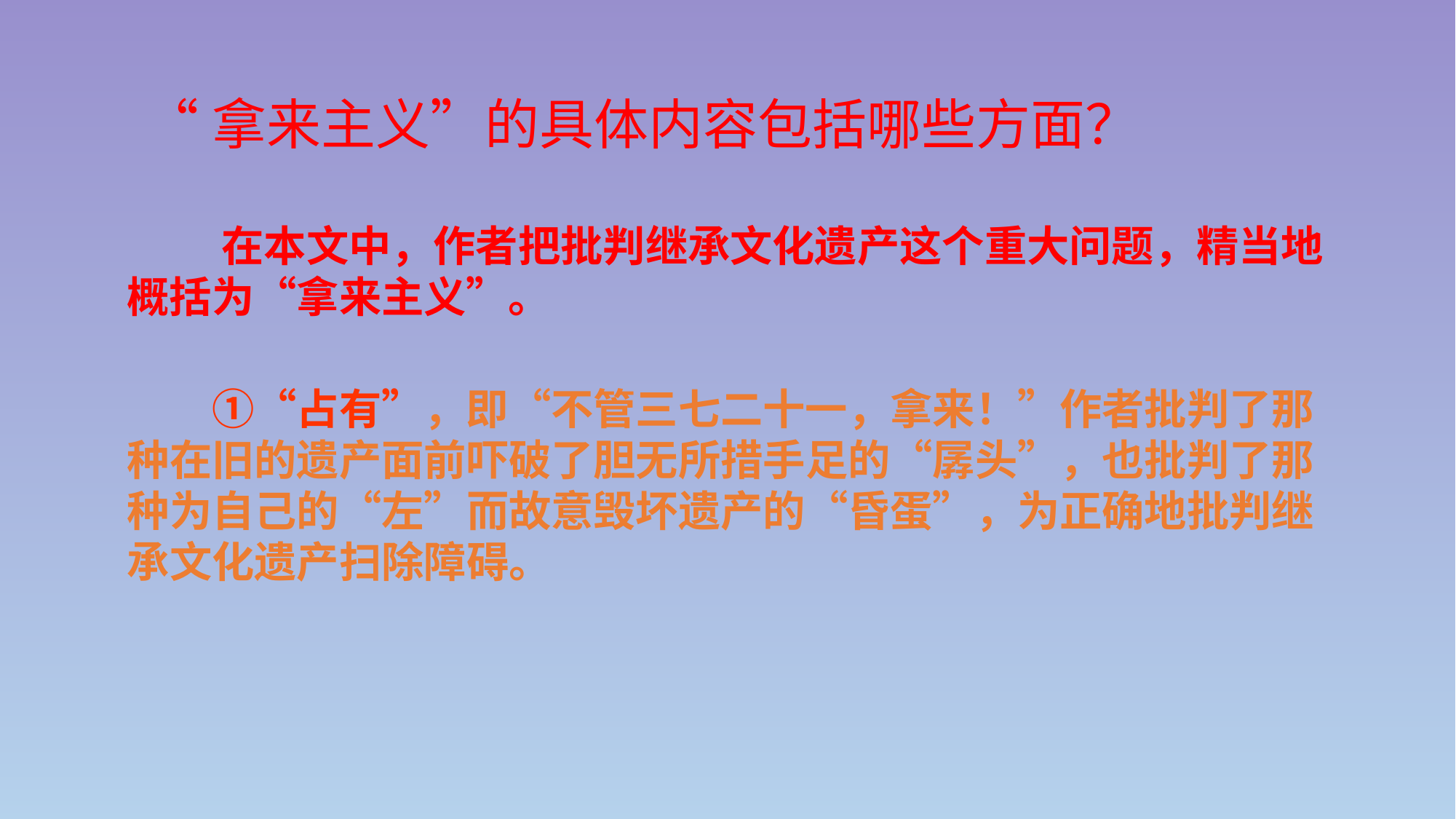

“拿来主义”的具体内容包括哪些方面？
　　 在本文中，作者把批判继承文化遗产这个重大问题，精当地概括为“拿来主义”。
　　①“占有”，即“不管三七二十一，拿来！”作者批判了那种在旧的遗产面前吓破了胆无所措手足的“孱头”，也批判了那种为自己的“左”而故意毁坏遗产的“昏蛋”，为正确地批判继承文化遗产扫除障碍。